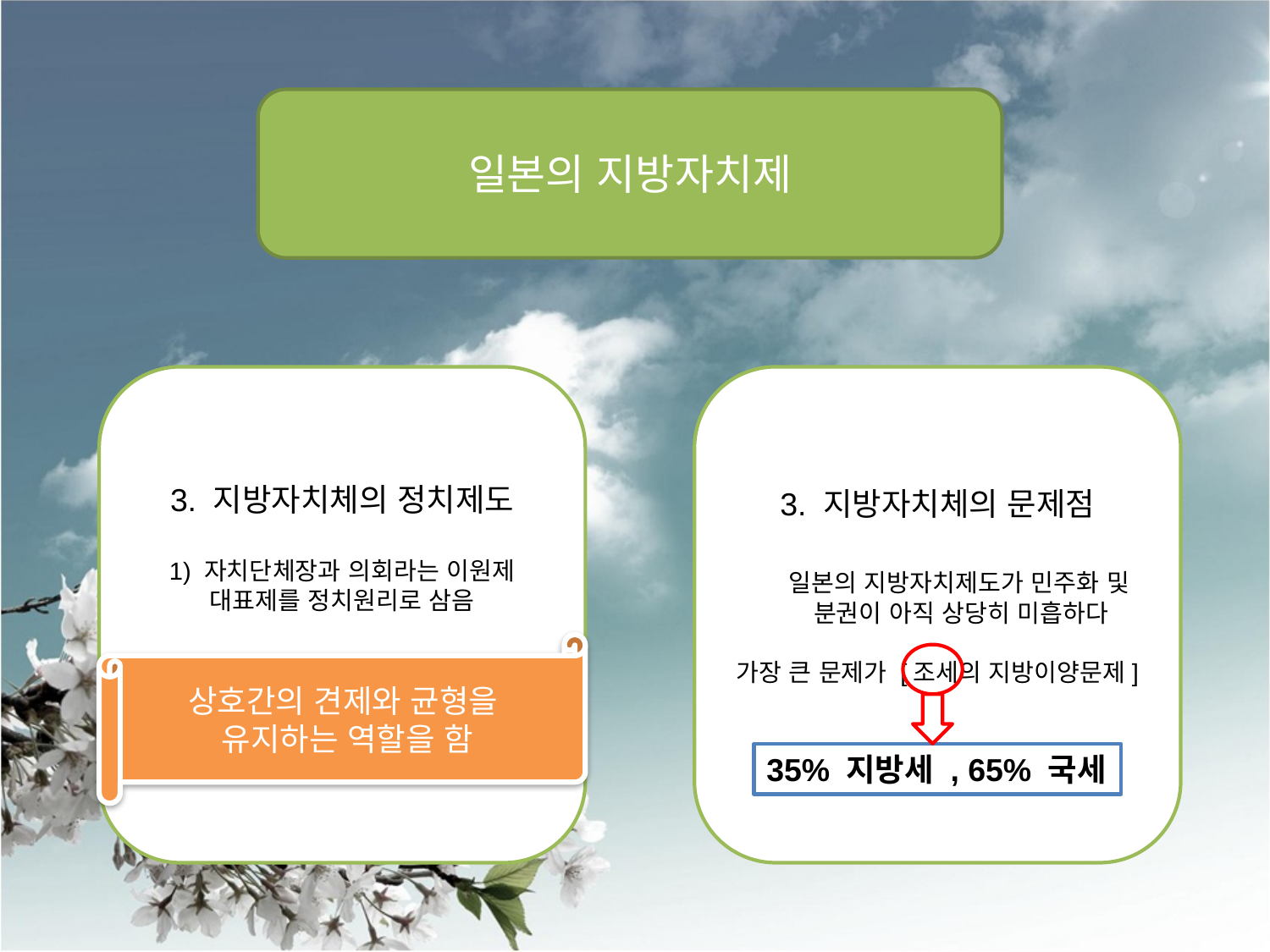

일본의 지방자치제

3. 지방자치체의 정치제도

1) 자치단체장과 의회라는 이원제
대표제를 정치원리로 삼음

2) 자치단체장은 자치단체를 대표
하고 행정집행기관의 장이다.

3. 지방자치체의 문제점

    일본의 지방자치제도가 민주화 및 분권이 아직 상당히 미흡하다

가장 큰 문제가 [조세의 지방이양문제]

상호간의 견제와 균형을
유지하는 역할을 함

35% 지방세 , 65% 국세